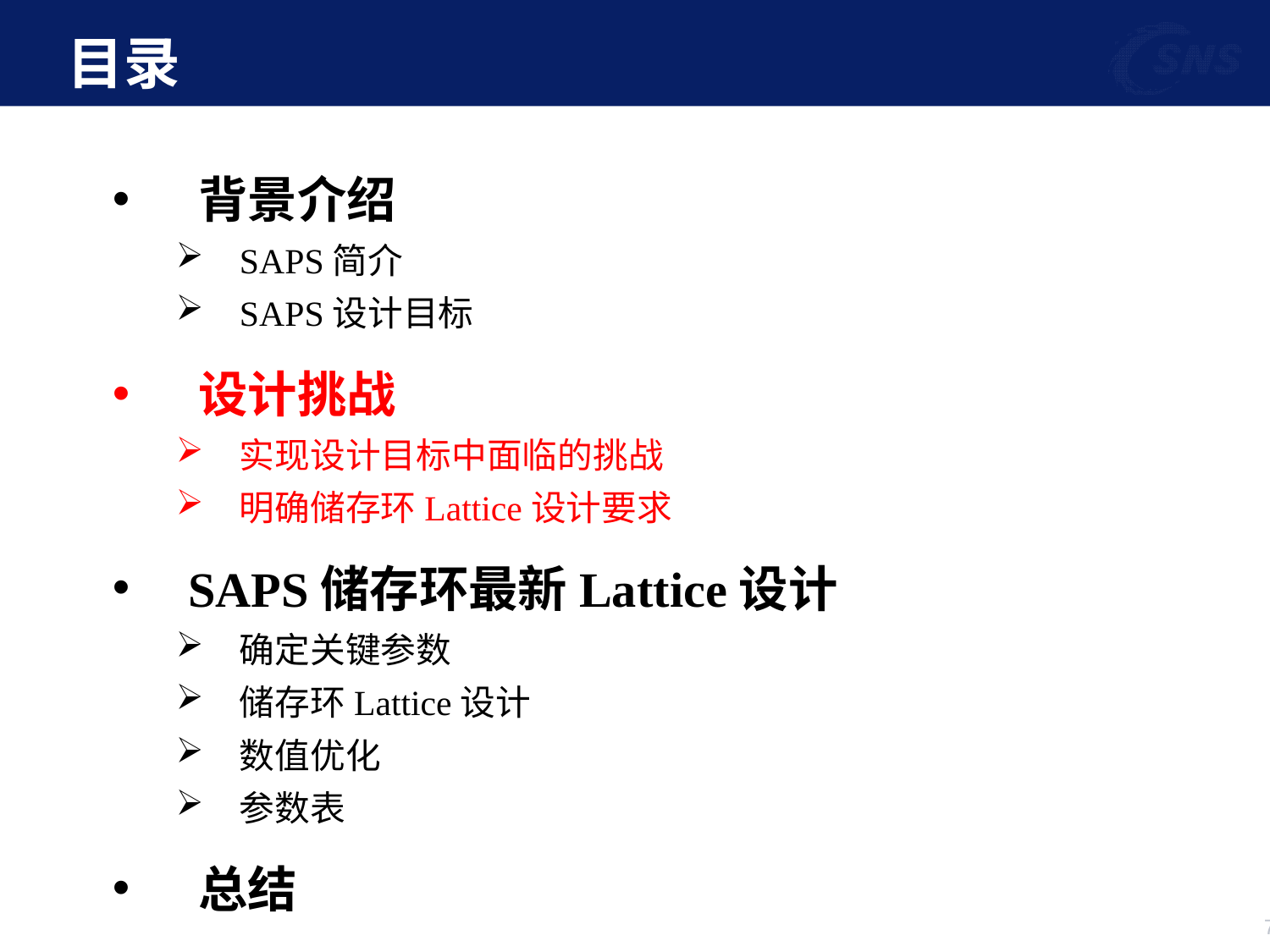

# 目录
 背景介绍
SAPS简介
SAPS设计目标
 设计挑战
实现设计目标中面临的挑战
明确储存环Lattice设计要求
 SAPS储存环最新Lattice设计
确定关键参数
储存环Lattice设计
数值优化
参数表
 总结